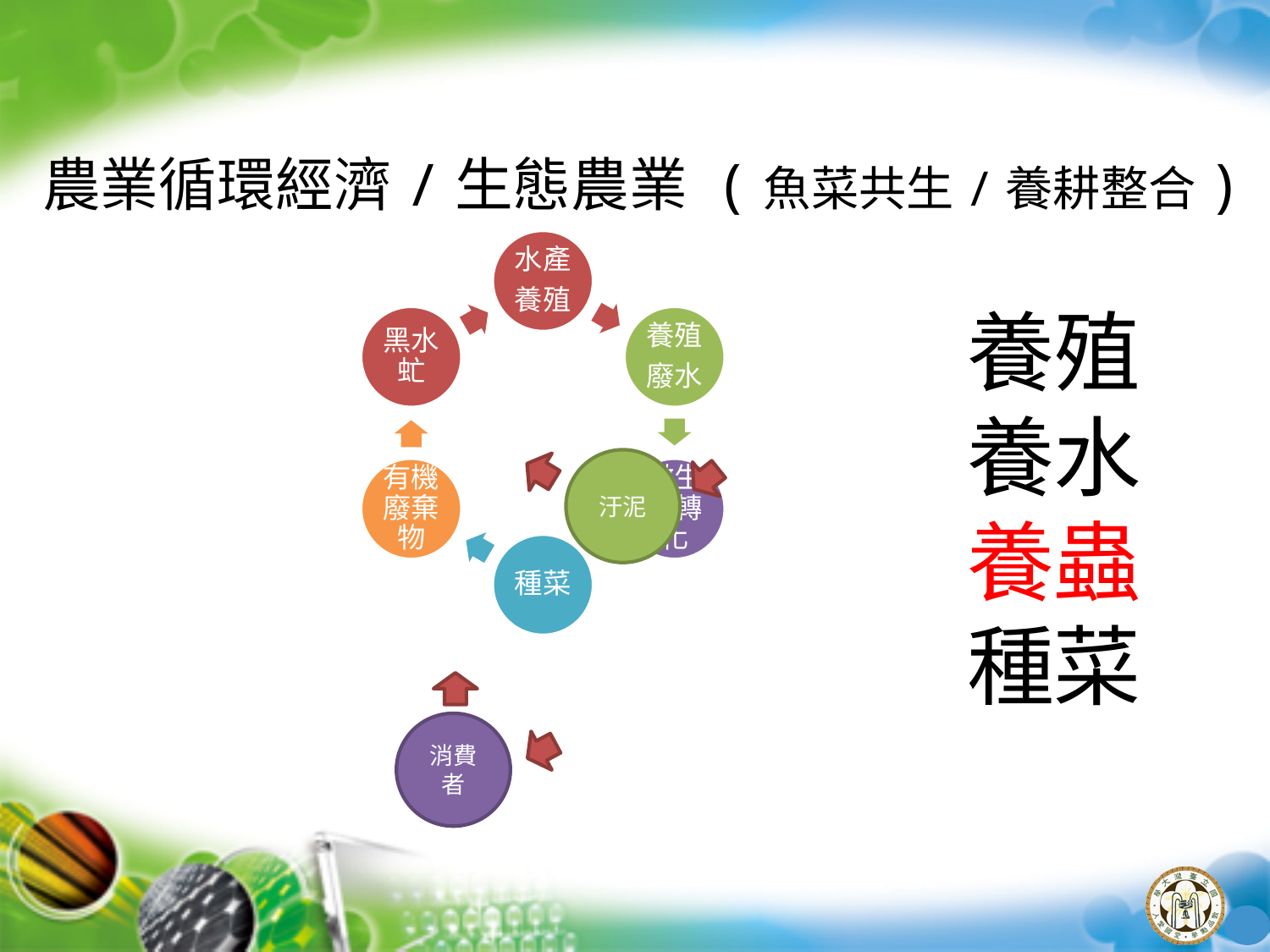

農業循環經濟/生態農業 (魚菜共生/養耕整合)
水產
養殖

養殖
廢水

微生物轉化

種菜

有機廢棄物

黑水虻

汙泥

消費者

養殖
養水
養蟲
種菜